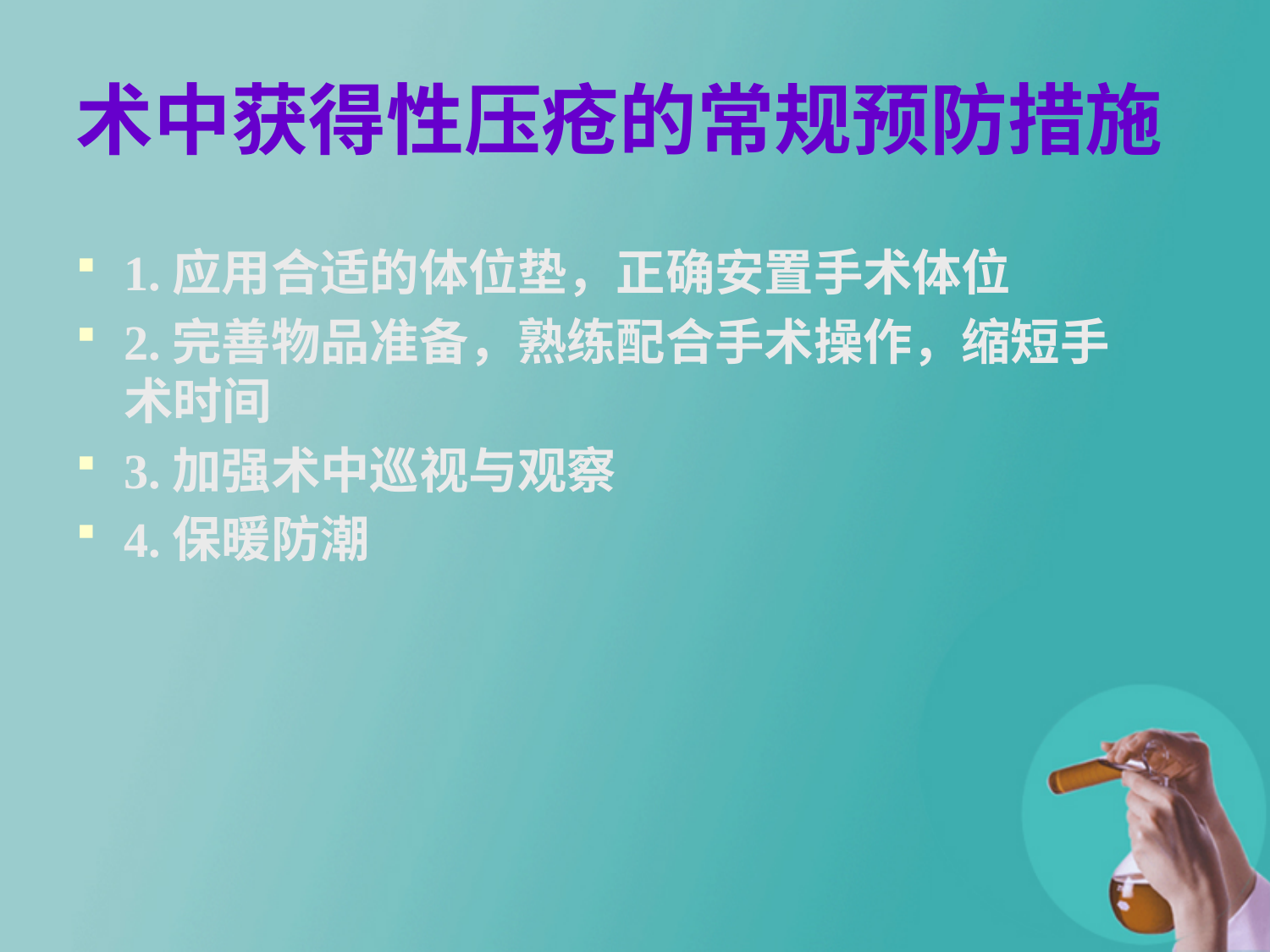

# 术中获得性压疮的常规预防措施
1.应用合适的体位垫，正确安置手术体位
2.完善物品准备，熟练配合手术操作，缩短手术时间
3.加强术中巡视与观察
4.保暖防潮